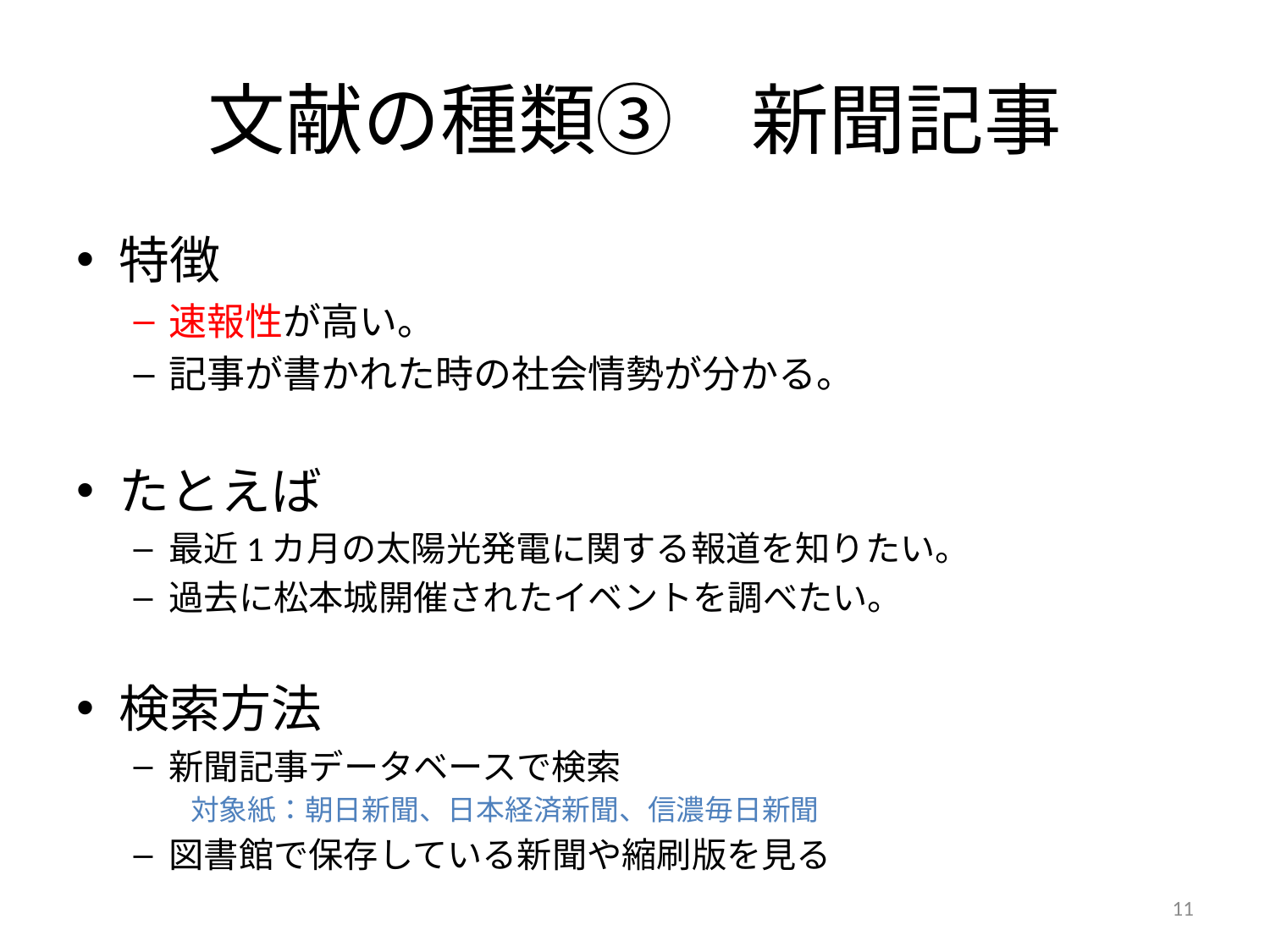

# 文献の種類③　新聞記事
特徴
速報性が高い。
記事が書かれた時の社会情勢が分かる。

たとえば
最近1カ月の太陽光発電に関する報道を知りたい。
過去に松本城開催されたイベントを調べたい。

検索方法
新聞記事データベースで検索
対象紙：朝日新聞、日本経済新聞、信濃毎日新聞
図書館で保存している新聞や縮刷版を見る

11